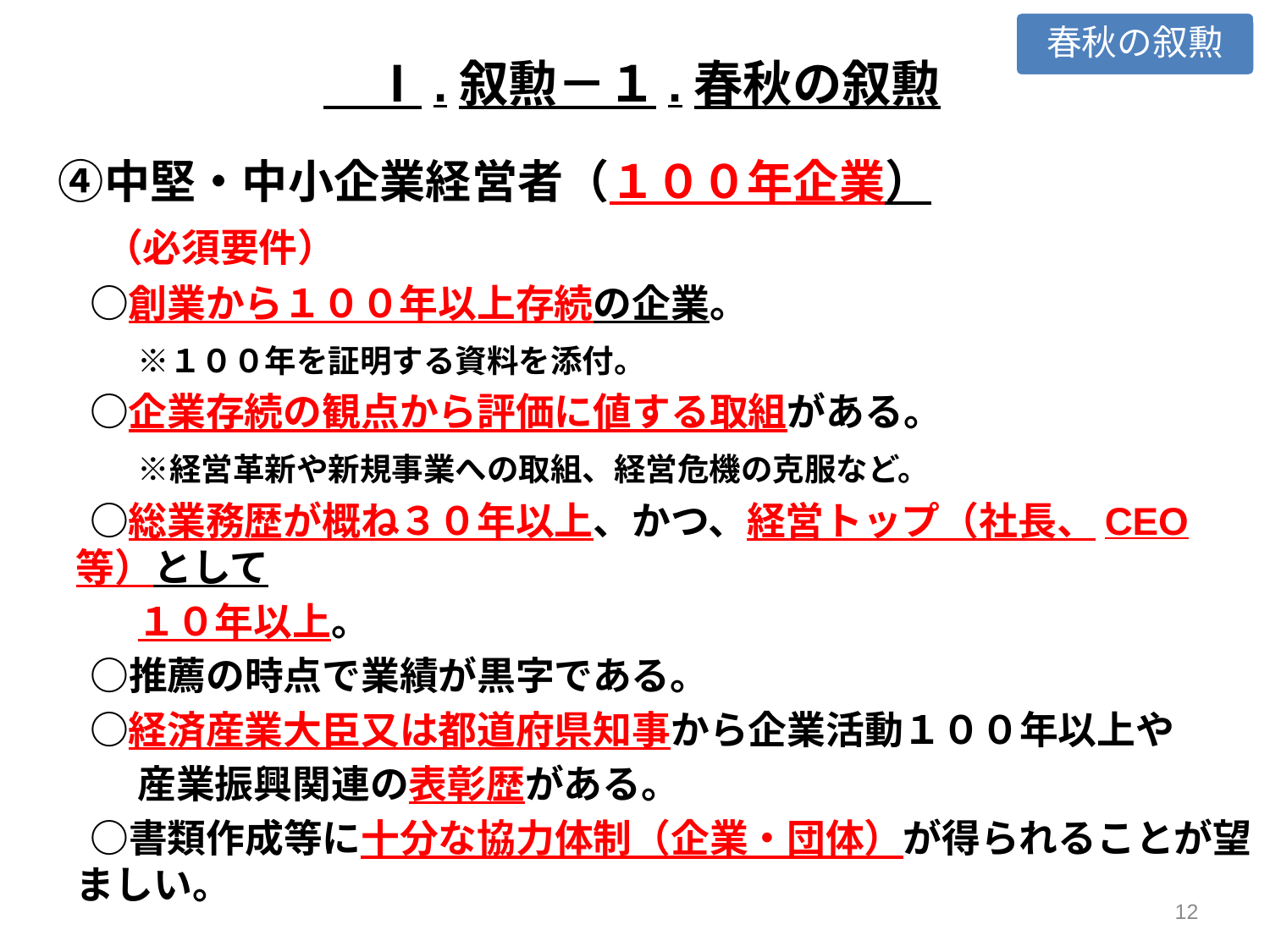

春秋の叙勲
　Ⅰ.叙勲－１.春秋の叙勲
　④中堅・中小企業経営者（１００年企業）
　　（必須要件）
　　○創業から１００年以上存続の企業。
　　　 ※１００年を証明する資料を添付。
　　○企業存続の観点から評価に値する取組がある。
　　　 ※経営革新や新規事業への取組、経営危機の克服など。
　　○総業務歴が概ね３０年以上、かつ、経営トップ（社長、CEO等）として
　　　 １０年以上。
　　○推薦の時点で業績が黒字である。
　　○経済産業大臣又は都道府県知事から企業活動１００年以上や
　　　 産業振興関連の表彰歴がある。
　　○書類作成等に十分な協力体制（企業・団体）が得られることが望ましい。
12